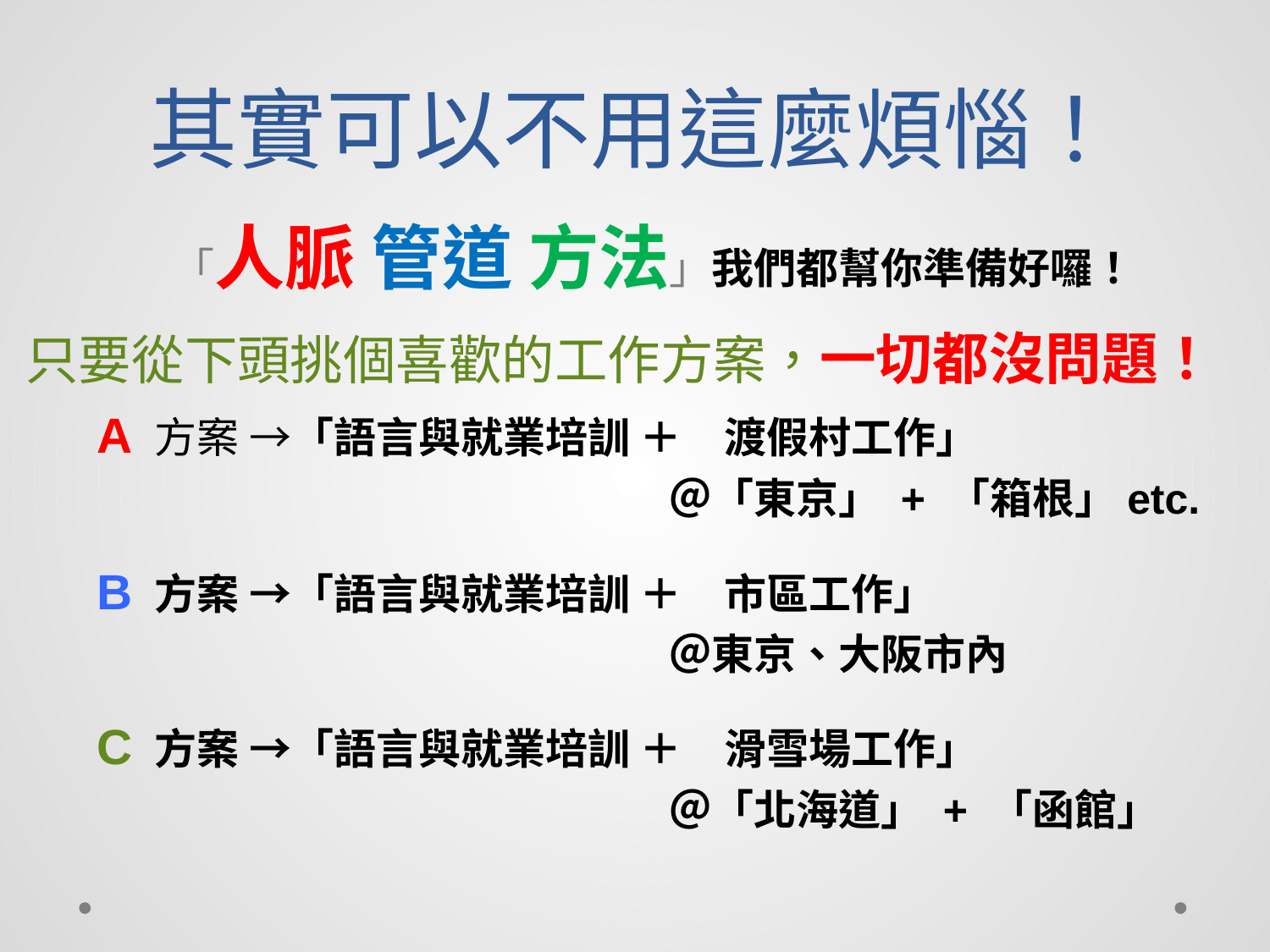

# 其實可以不用這麼煩惱！
         「人脈 管道 方法」我們都幫你準備好囉！

只要從下頭挑個喜歡的工作方案，一切都沒問題！

A 方案 →「語言與就業培訓 ＋　渡假村工作」
                                                           ＠「東京」 + 「箱根」etc.
B 方案 →「語言與就業培訓 ＋　市區工作」
                                                           ＠東京、大阪市內
C 方案 →「語言與就業培訓 ＋　滑雪場工作」
                                                           ＠「北海道」 + 「函館」